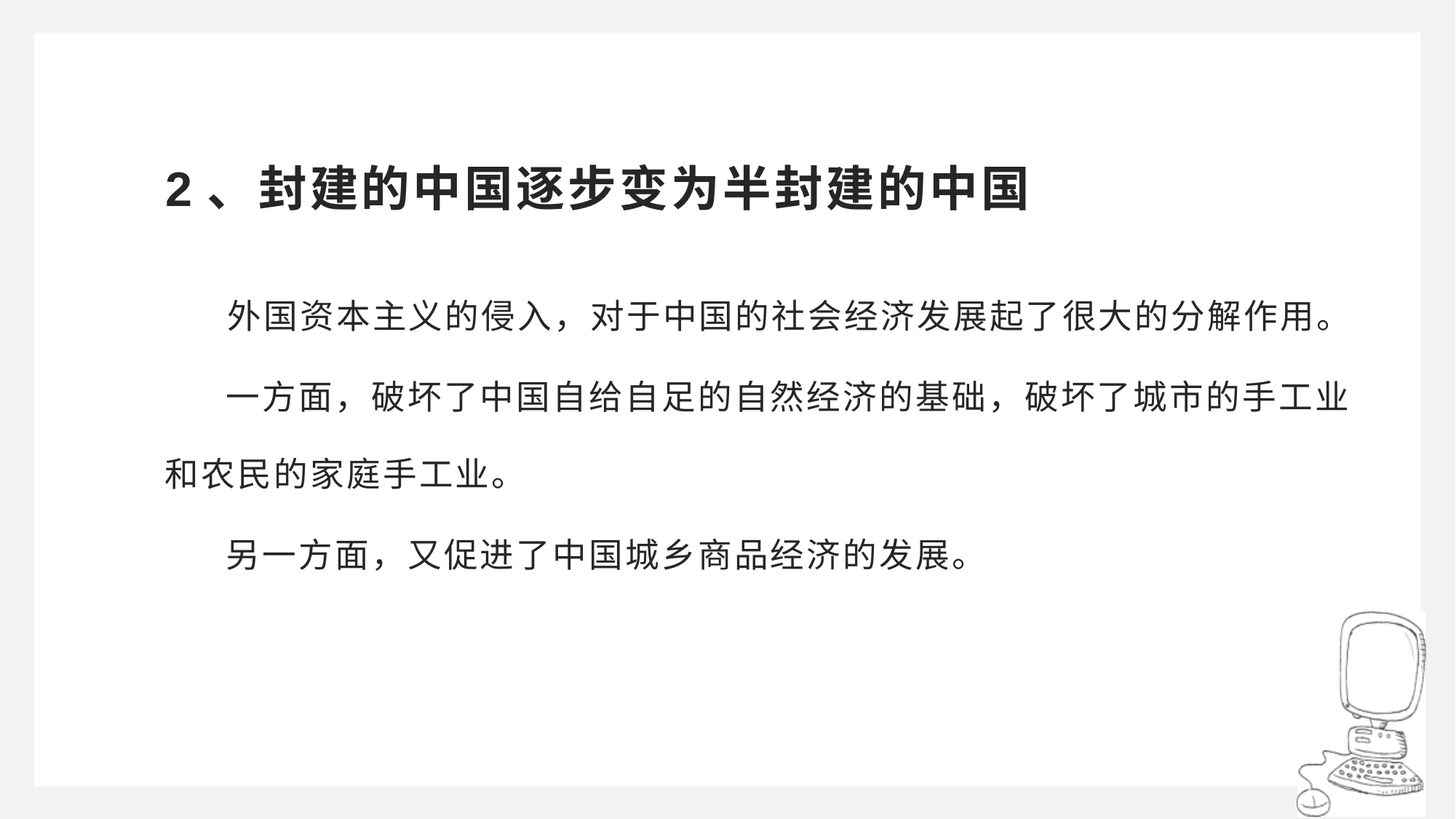

# 2、封建的中国逐步变为半封建的中国
           外国资本主义的侵入，对于中国的社会经济发展起了很大的分解作用。
      一方面，破坏了中国自给自足的自然经济的基础，破坏了城市的手工业和农民的家庭手工业。
      另一方面，又促进了中国城乡商品经济的发展。